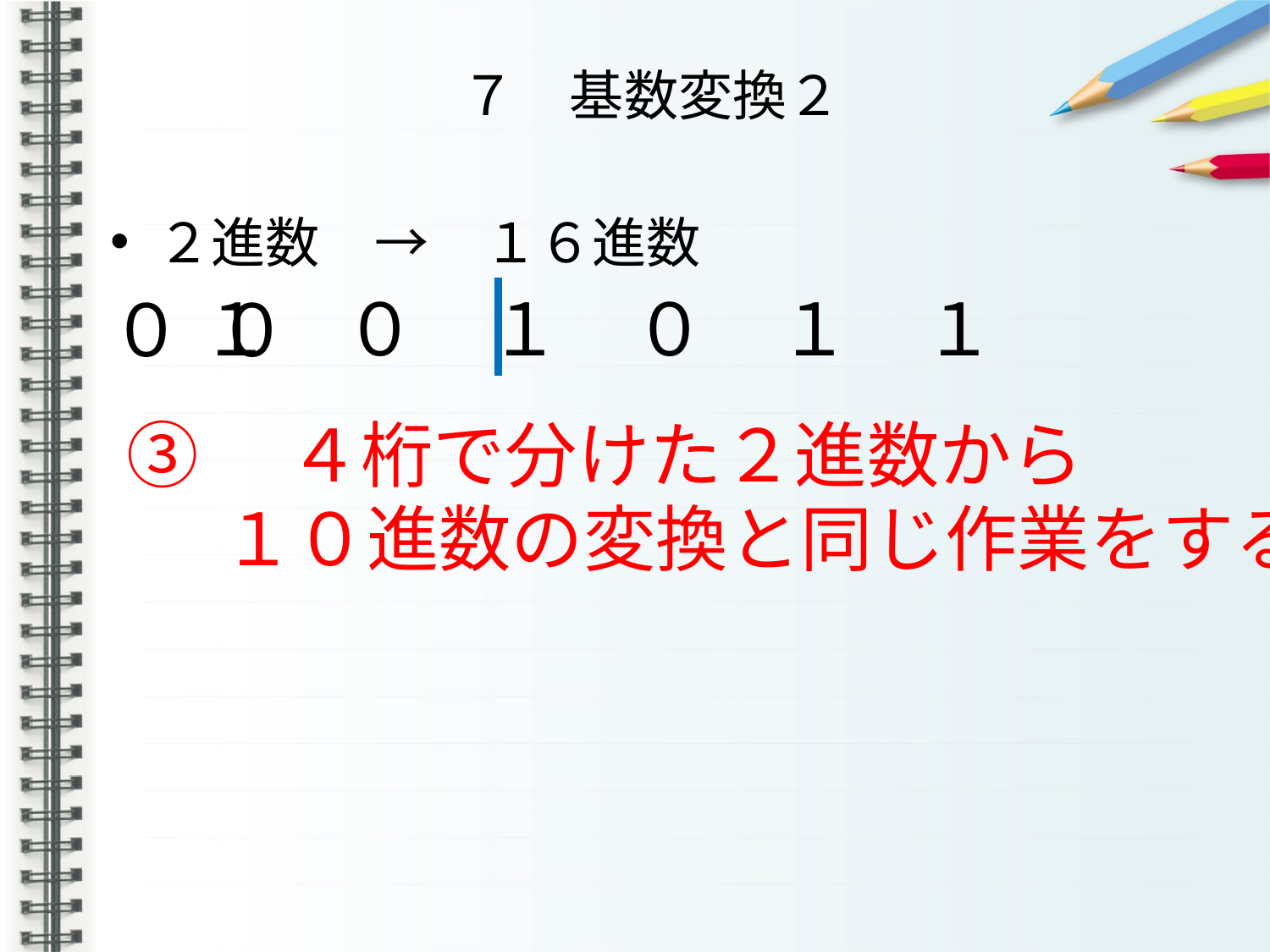

# ７　基数変換２
２進数　→　１６進数
１　０　１　０　１　１
０
０
③　４桁で分けた２進数から
１０進数の変換と同じ作業をする